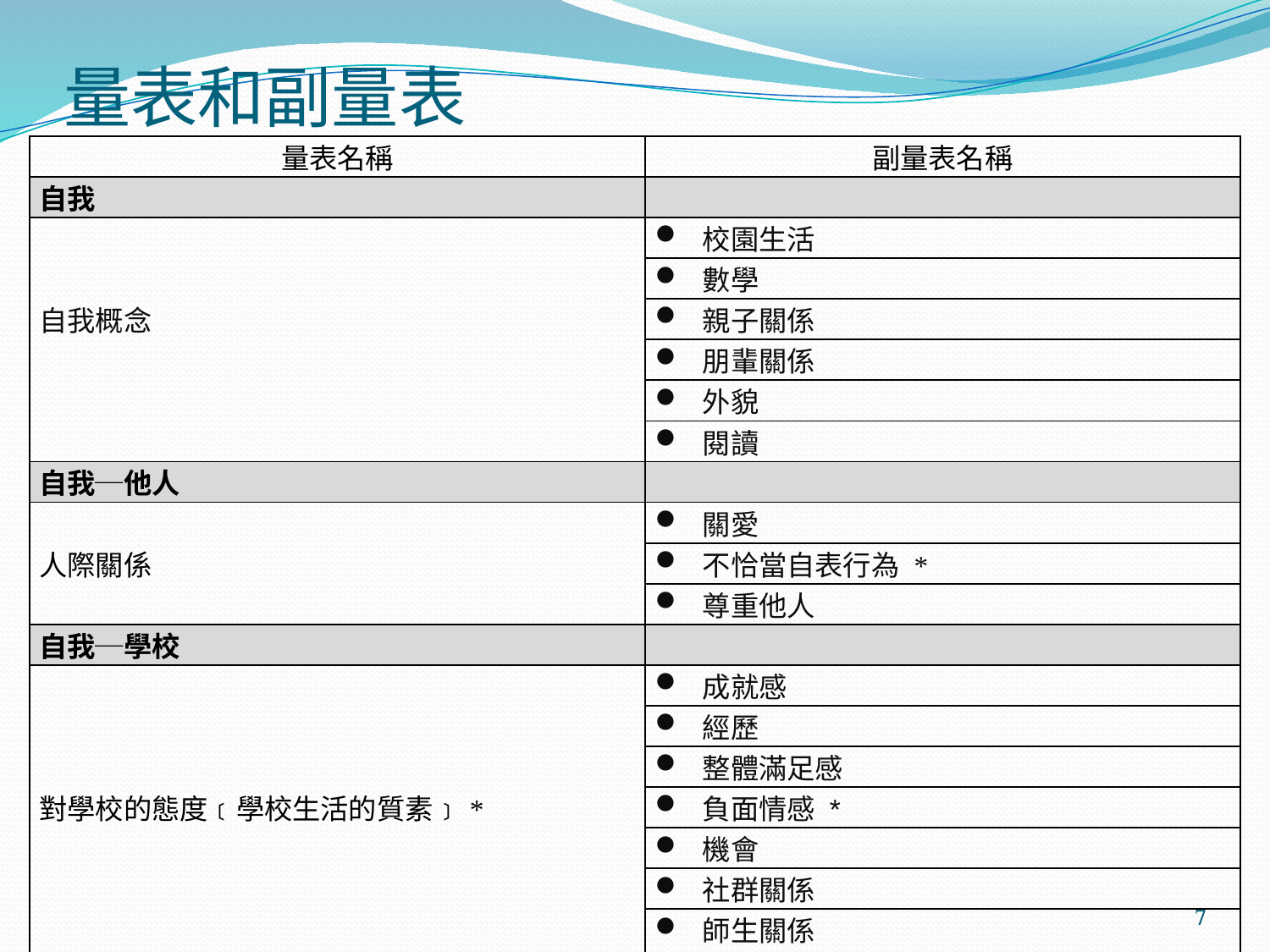

# 量表和副量表
| 量表名稱 | 副量表名稱 |
| --- | --- |
| 自我 |  |
|  | 校園生活 |
|  | 數學 |
| 自我概念 | 親子關係 |
|  | 朋輩關係 |
|  | 外貌 |
|  | 閱讀 |
| 自我─他人 |  |
|  | 關愛 |
| 人際關係 | 不恰當自表行為 \* |
|  | 尊重他人 |
| 自我─學校 |  |
|  | 成就感 |
|  | 經歷 |
|  | 整體滿足感 |
| 對學校的態度﹝學校生活的質素﹞\* | 負面情感 \* |
|  | 機會 |
|  | 社群關係 |
|  | 師生關係 |
7